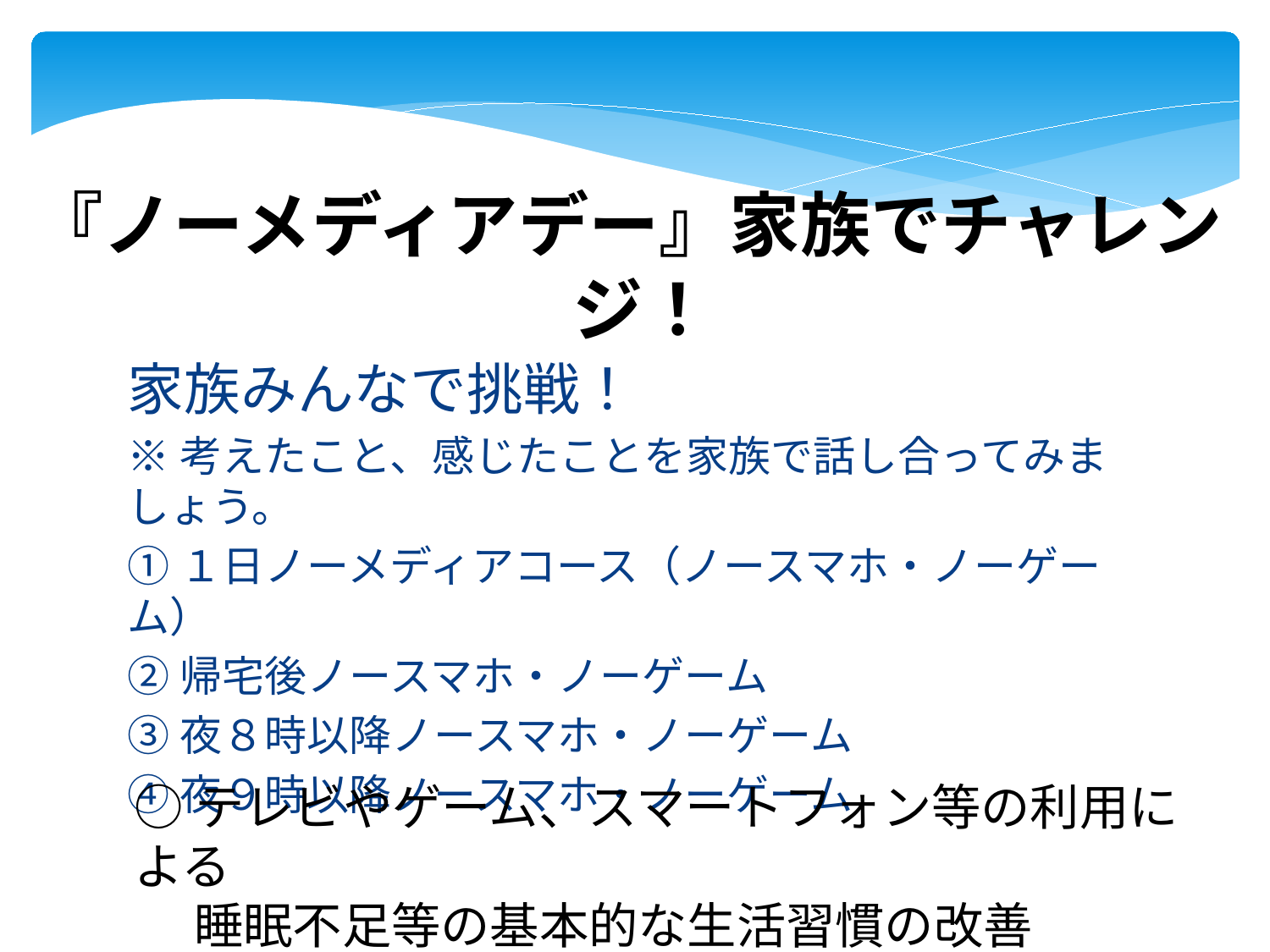

『ノーメディアデー』家族でチャレンジ！
家族みんなで挑戦！
※考えたこと、感じたことを家族で話し合ってみましょう。
①１日ノーメディアコース（ノースマホ・ノーゲーム）
②帰宅後ノースマホ・ノーゲーム
③夜８時以降ノースマホ・ノーゲーム
④夜９時以降ノースマホ・ノーゲーム
○テレビやゲーム、スマートフォン等の利用による
　 睡眠不足等の基本的な生活習慣の改善